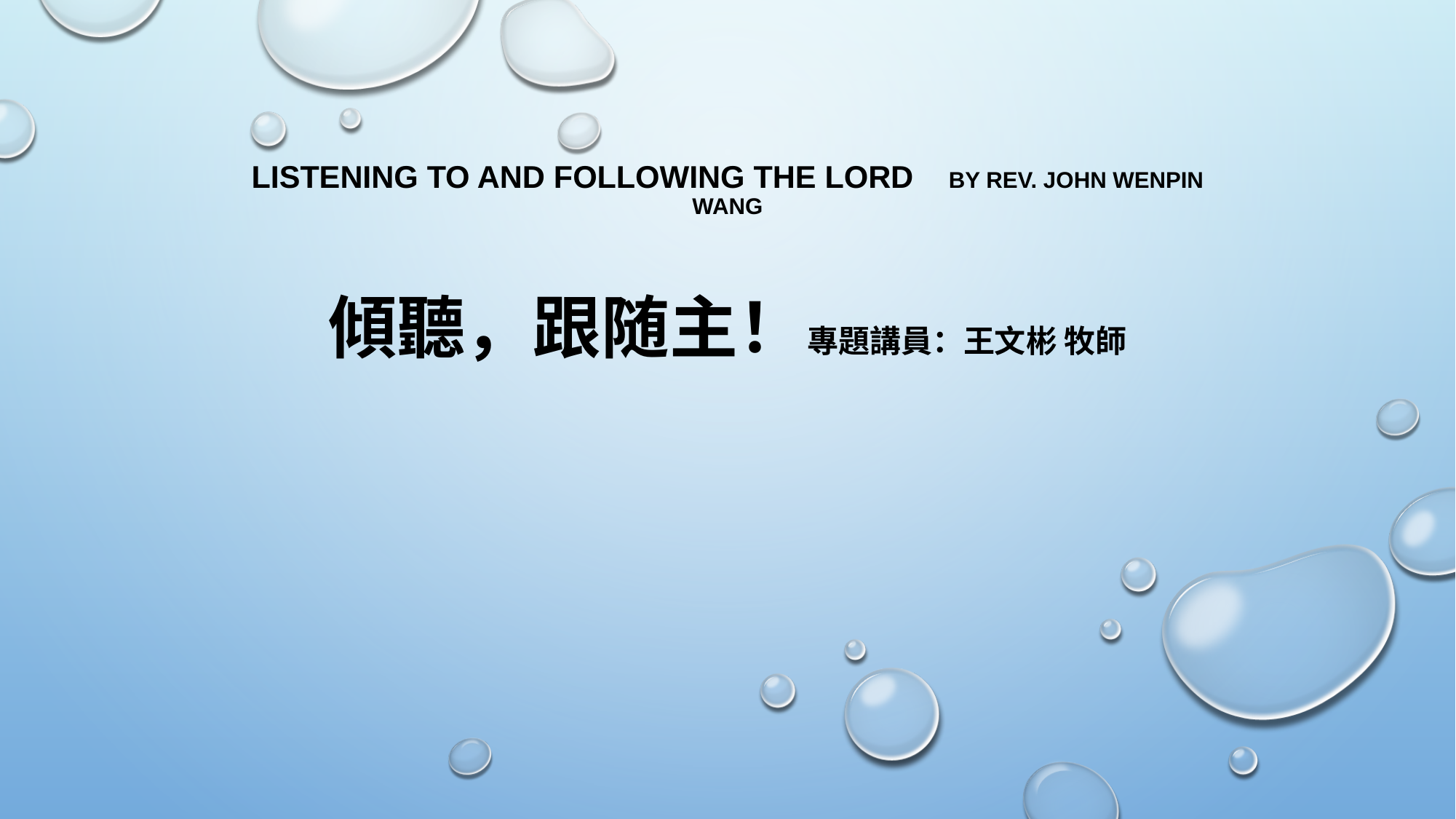

# LISTENING TO AND FOLLOWING THE LORD    by Rev. John WenPin Wang 傾聽，跟随主！專題講員：王文彬 牧師